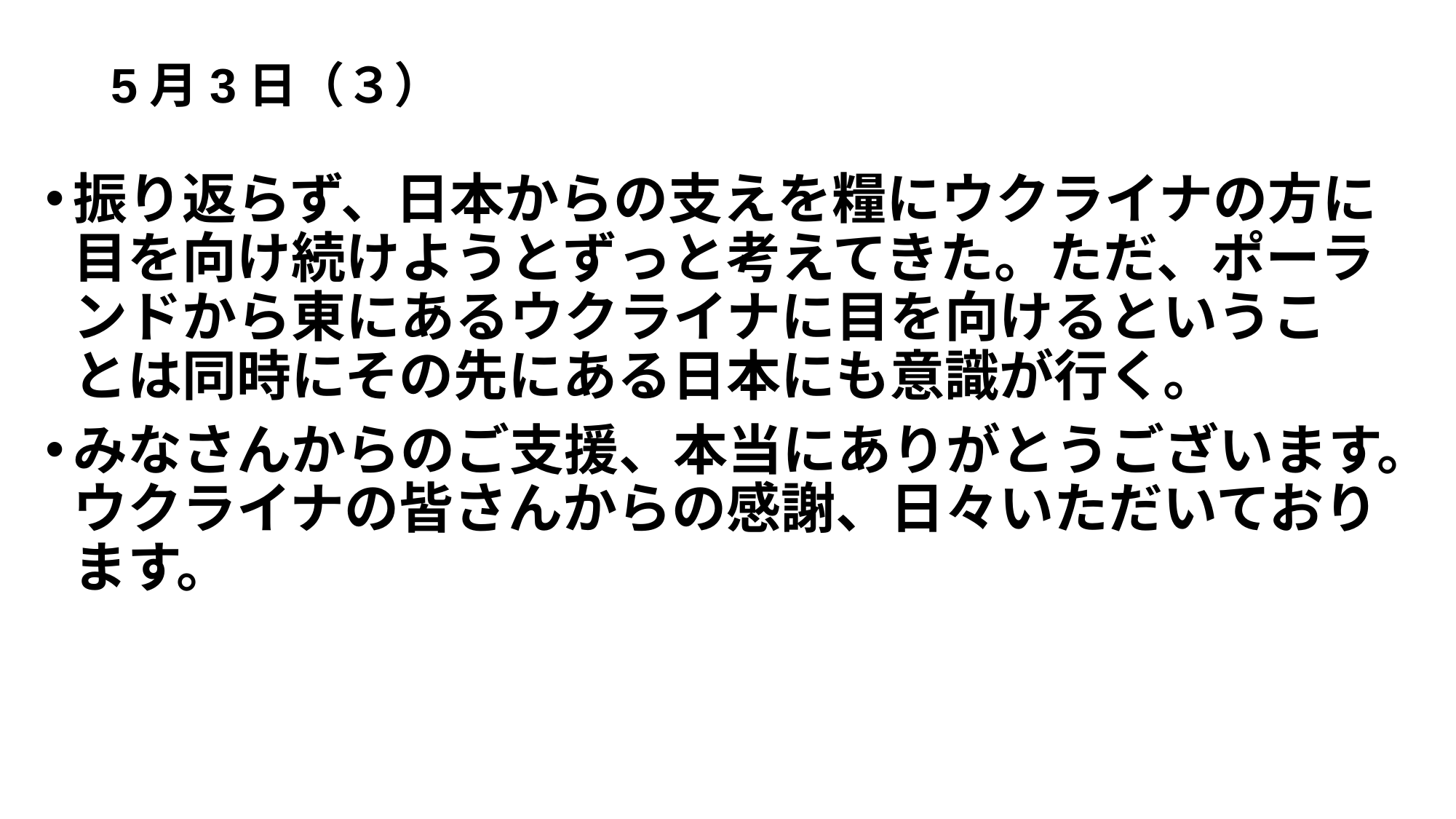

# 5月3日（３）
振り返らず、日本からの支えを糧にウクライナの方に目を向け続けようとずっと考えてきた。ただ、ポーランドから東にあるウクライナに目を向けるということは同時にその先にある日本にも意識が行く。
みなさんからのご支援、本当にありがとうございます。ウクライナの皆さんからの感謝、日々いただいております。